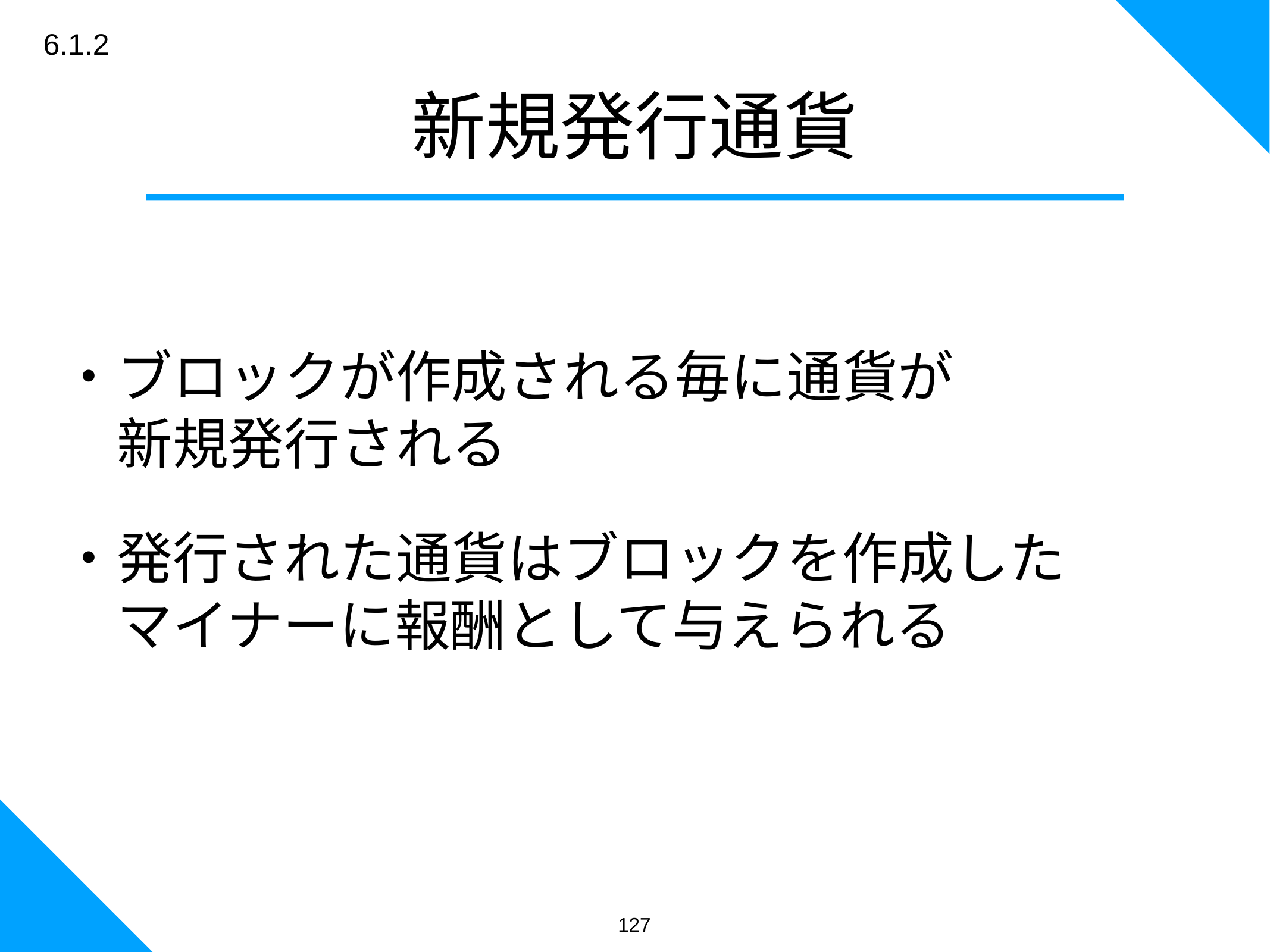

6.1.2
新規発行通貨
・ブロックが作成される毎に通貨が
　新規発行される

・発行された通貨はブロックを作成した
　マイナーに報酬として与えられる
127